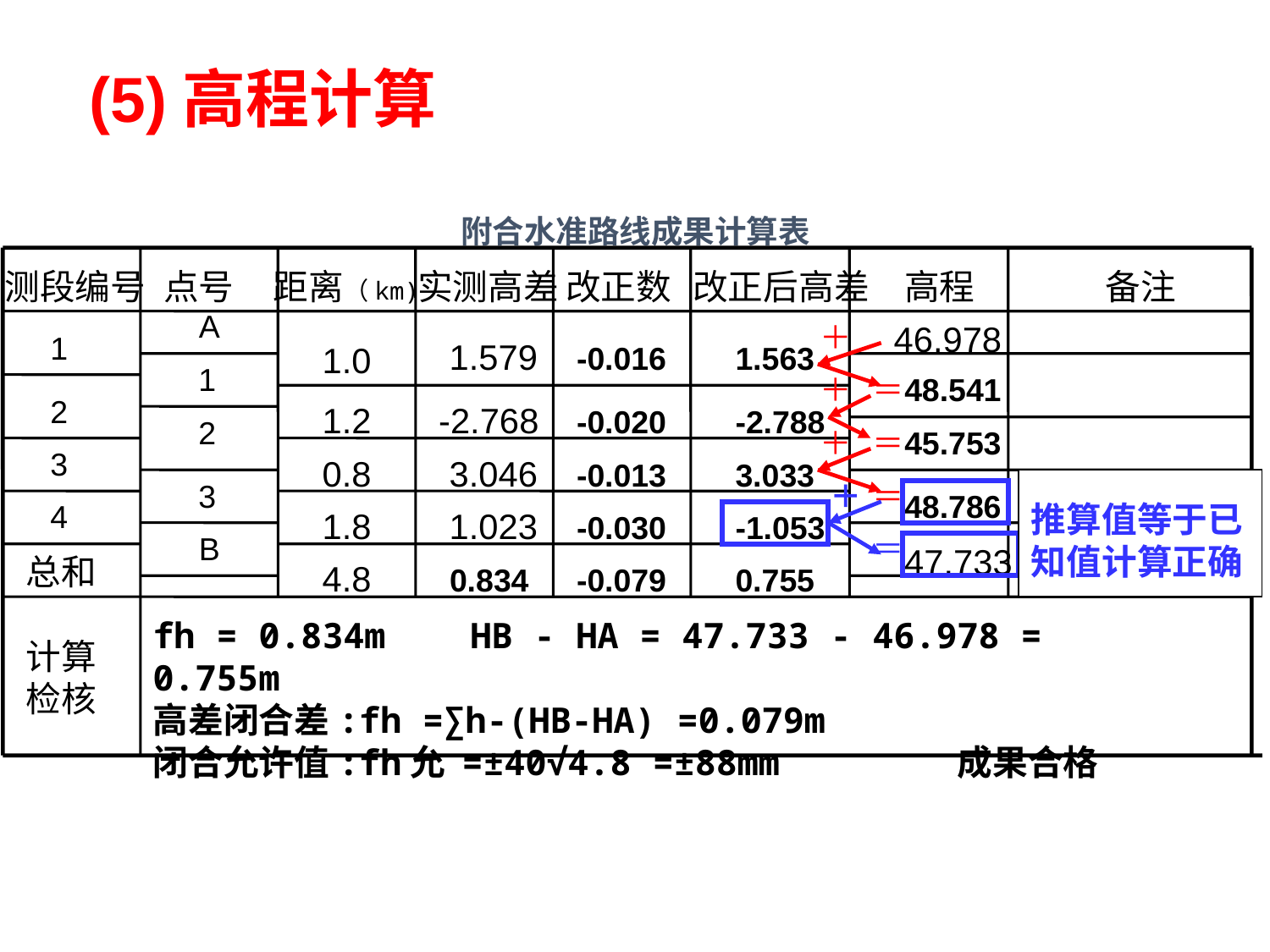

(5)高程计算

附合水准路线成果计算表

测段编号
点号
距离（km)
实测高差
改正数
改正后高差
高程
备注
A

＋
46.978
1
1.579
1.0
-0.016
1.563

1

＋

＝
48.541

2

1.2
-2.768
-0.020
-2.788

2
＋

＝
45.753

3

0.8
3.046
-0.013
3.033

3

＋

＝

48.786

4

推算值等于已知值计算正确
1.8
1.023
-0.030
-1.053

B

＝
47.733

总和

4.8
0.834
-0.079
0.755

fh = 0.834m    HB - HA = 47.733 - 46.978 = 0.755m
高差闭合差:fh =∑h-(HB-HA) =0.079m
闭合允许值:fh允 =±40√4.8 =±88mm        成果合格
计算
检核